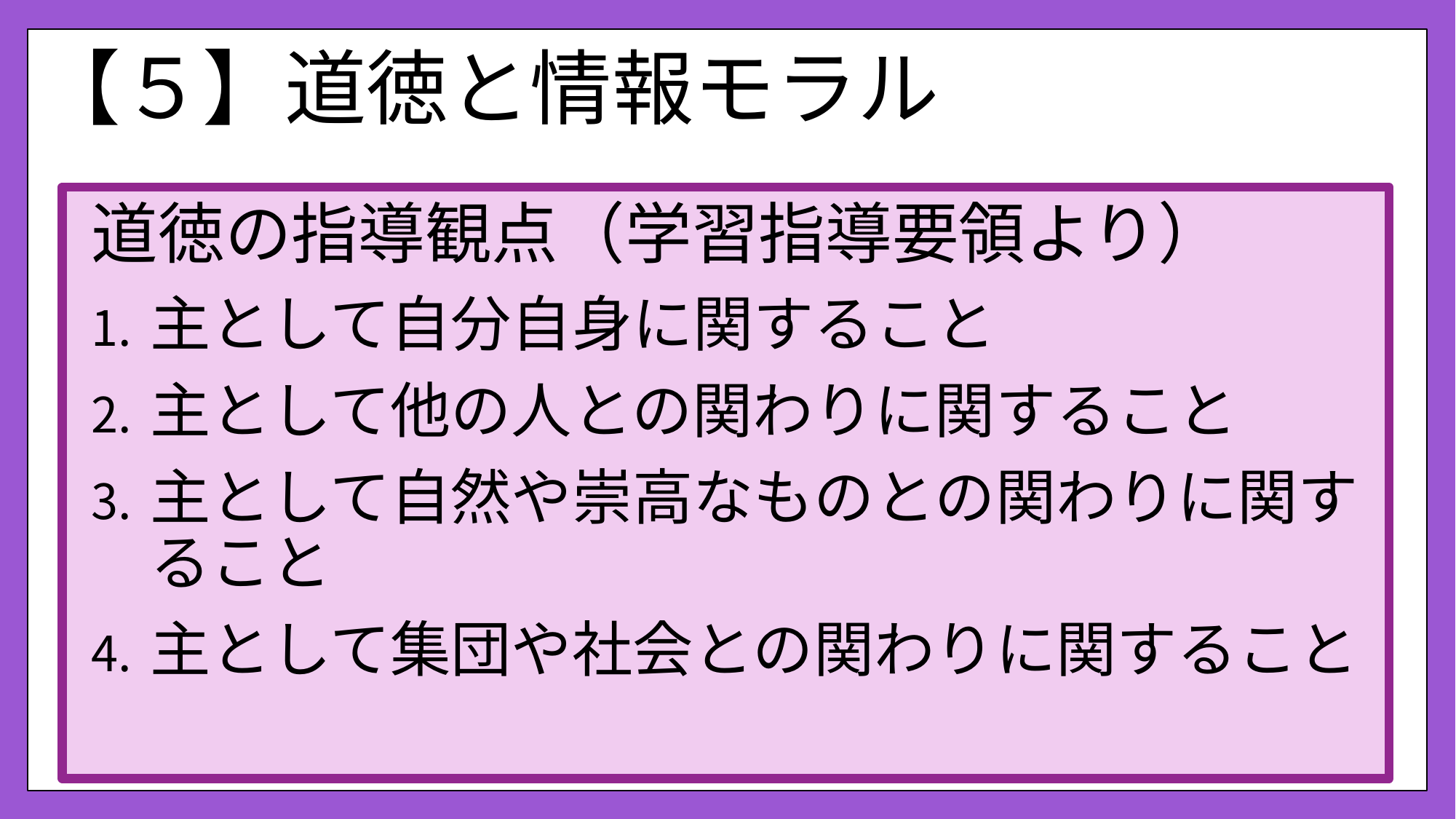

# 【５】道徳と情報モラル

道徳の指導観点（学習指導要領より）
主として自分自身に関すること
主として他の人との関わりに関すること
主として自然や崇高なものとの関わりに関すること
主として集団や社会との関わりに関すること